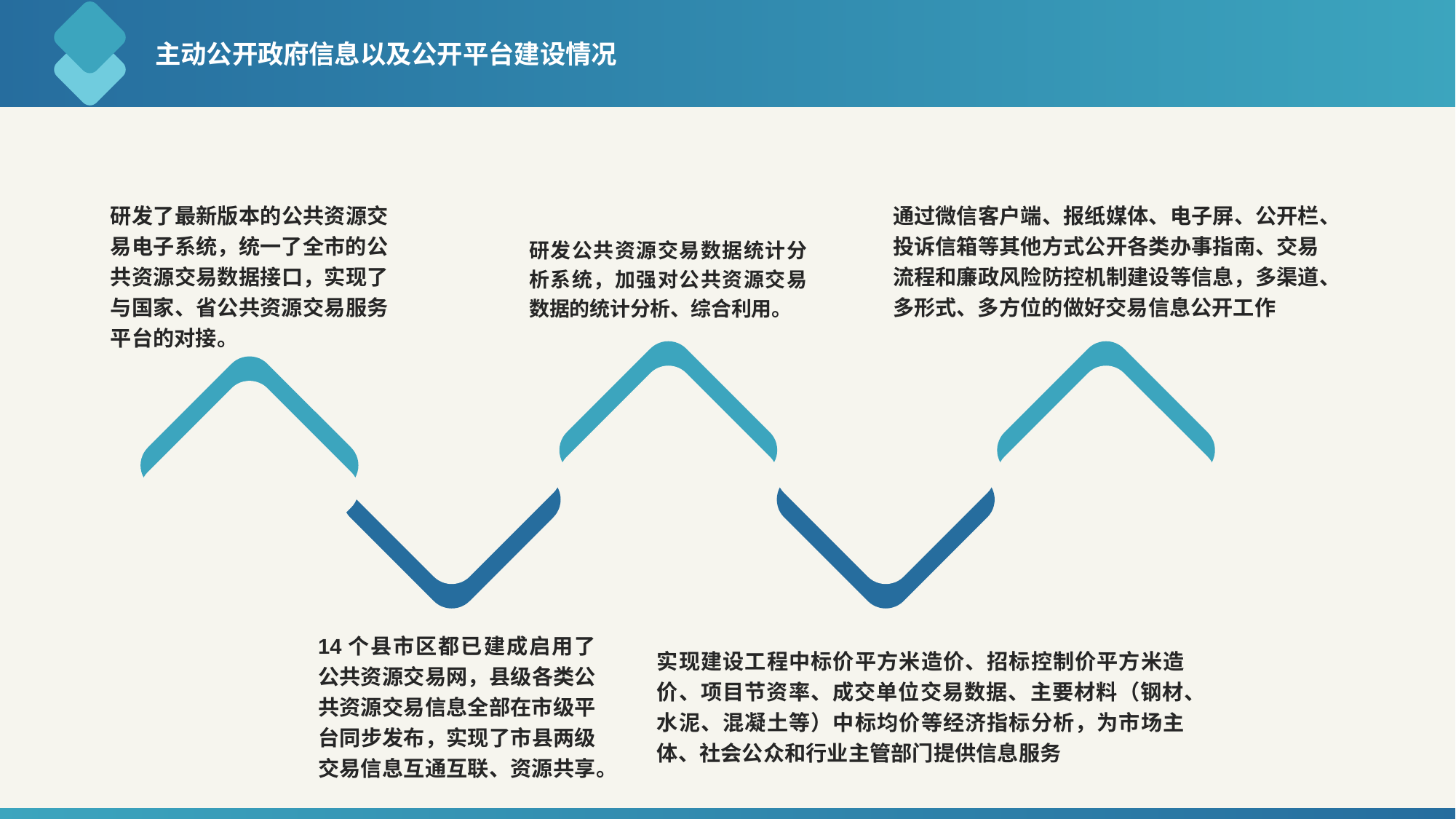

# 主动公开政府信息以及公开平台建设情况
研发了最新版本的公共资源交易电子系统，统一了全市的公共资源交易数据接口，实现了与国家、省公共资源交易服务平台的对接。
通过微信客户端、报纸媒体、电子屏、公开栏、投诉信箱等其他方式公开各类办事指南、交易流程和廉政风险防控机制建设等信息，多渠道、多形式、多方位的做好交易信息公开工作
研发公共资源交易数据统计分析系统，加强对公共资源交易数据的统计分析、综合利用。

14个县市区都已建成启用了公共资源交易网，县级各类公共资源交易信息全部在市级平台同步发布，实现了市县两级交易信息互通互联、资源共享。
实现建设工程中标价平方米造价、招标控制价平方米造价、项目节资率、成交单位交易数据、主要材料（钢材、水泥、混凝土等）中标均价等经济指标分析，为市场主体、社会公众和行业主管部门提供信息服务